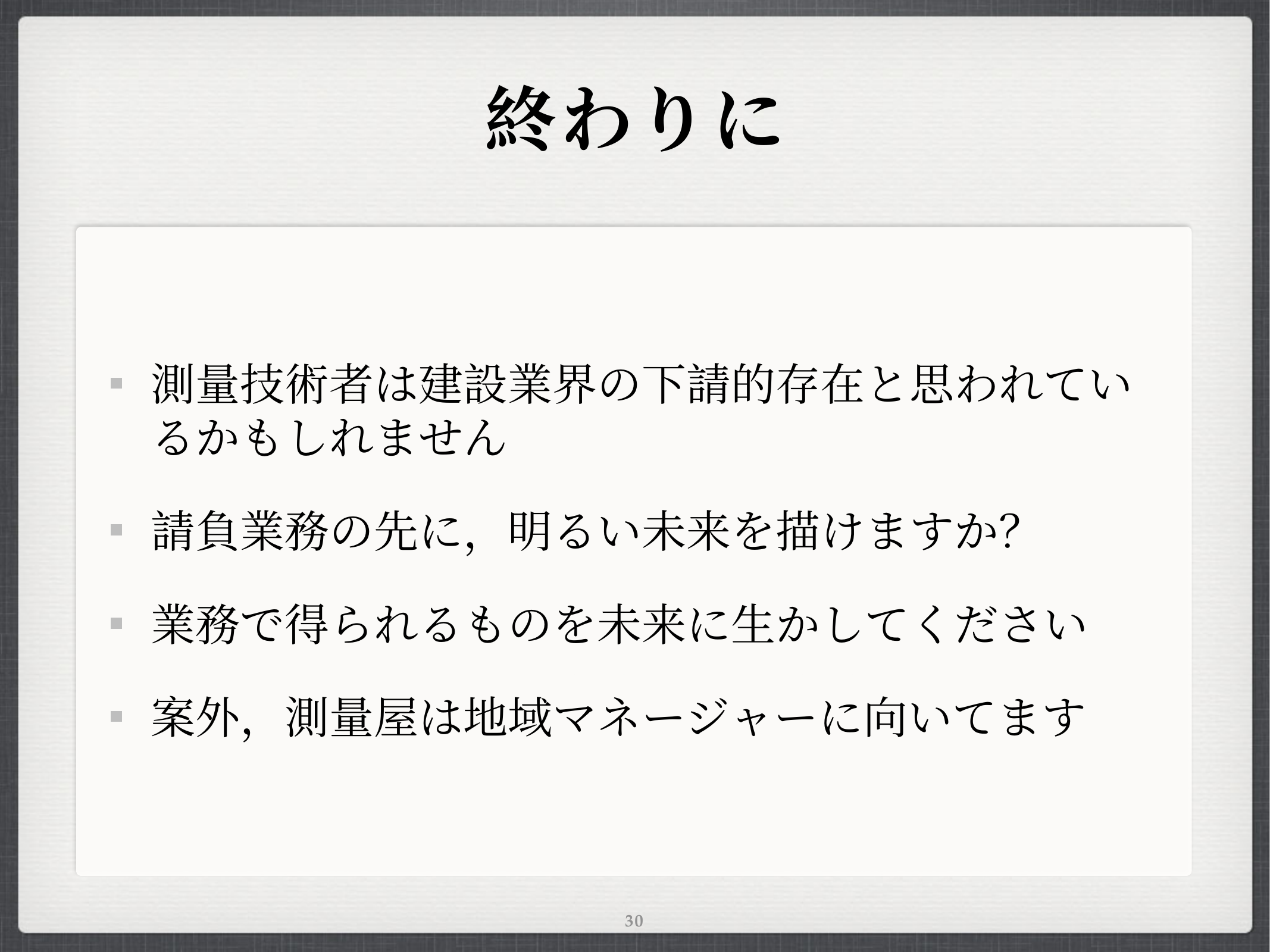

# 終わりに
測量技術者は建設業界の下請的存在と思われているかもしれません
請負業務の先に，明るい未来を描けますか？
業務で得られるものを未来に生かしてください
案外，測量屋は地域マネージャーに向いてます
30